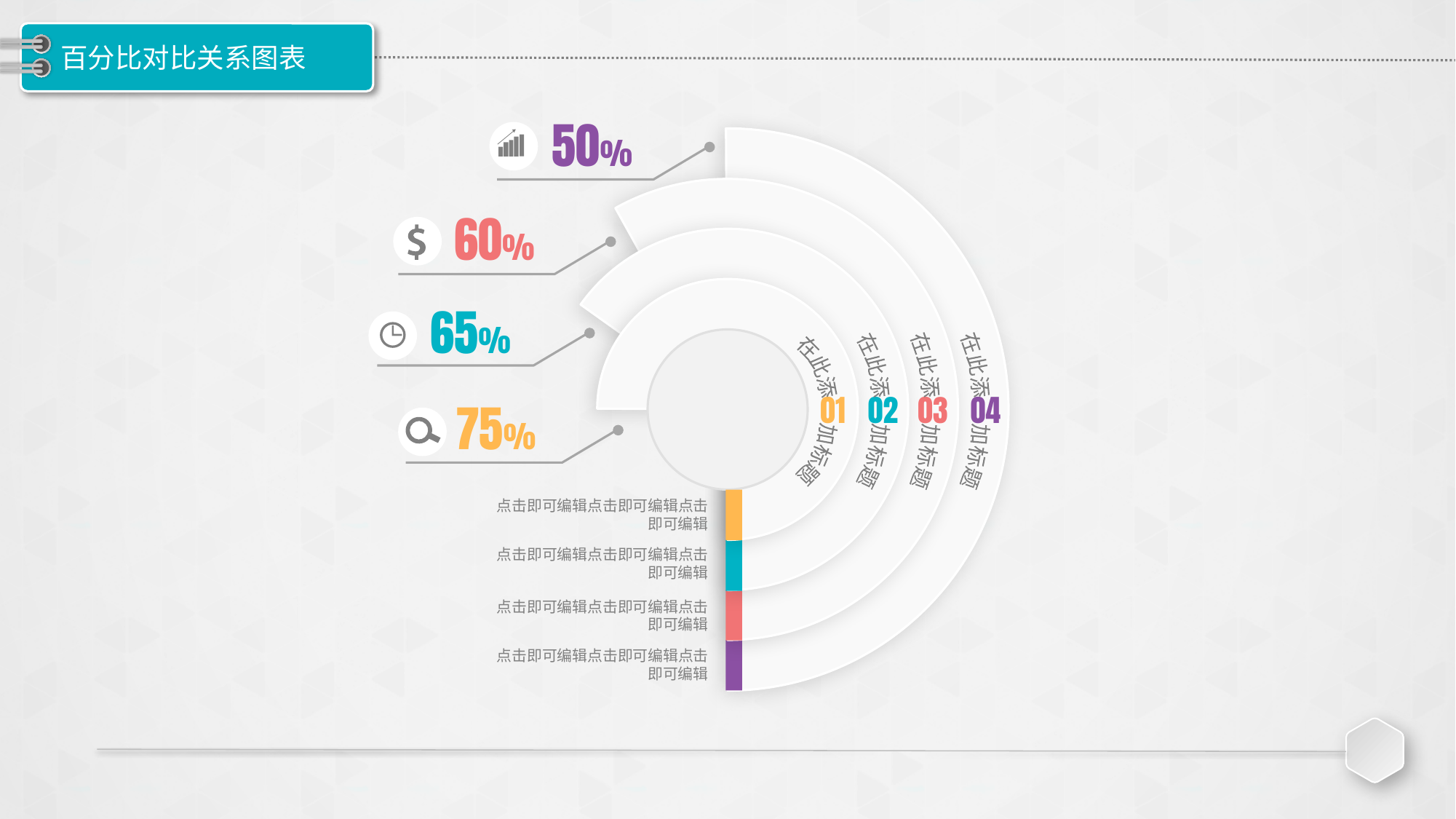

# 百分比对比关系图表
50%

60%

65%

在此添     加标题
在此添     加标题
在此添     加标题
在此添     加标题
01
02
03
04
75%

点击即可编辑点击即可编辑点击即可编辑

点击即可编辑点击即可编辑点击即可编辑

点击即可编辑点击即可编辑点击即可编辑

点击即可编辑点击即可编辑点击即可编辑
62